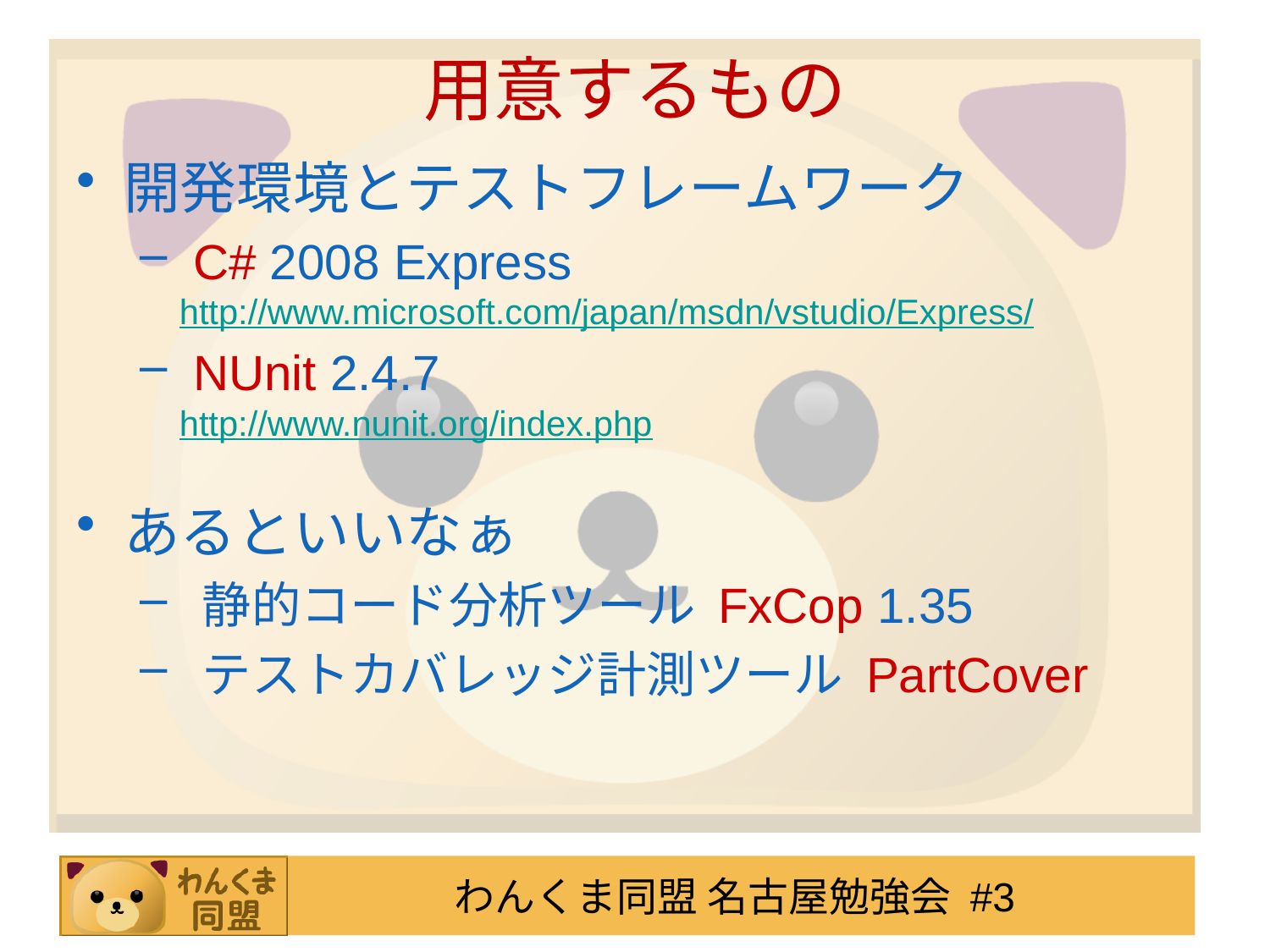

# 用意するもの
開発環境とテストフレームワーク
 C# 2008 Express
http://www.microsoft.com/japan/msdn/vstudio/Express/
 NUnit 2.4.7
http://www.nunit.org/index.php
あるといいなぁ
 静的コード分析ツール FxCop 1.35
 テストカバレッジ計測ツール PartCover